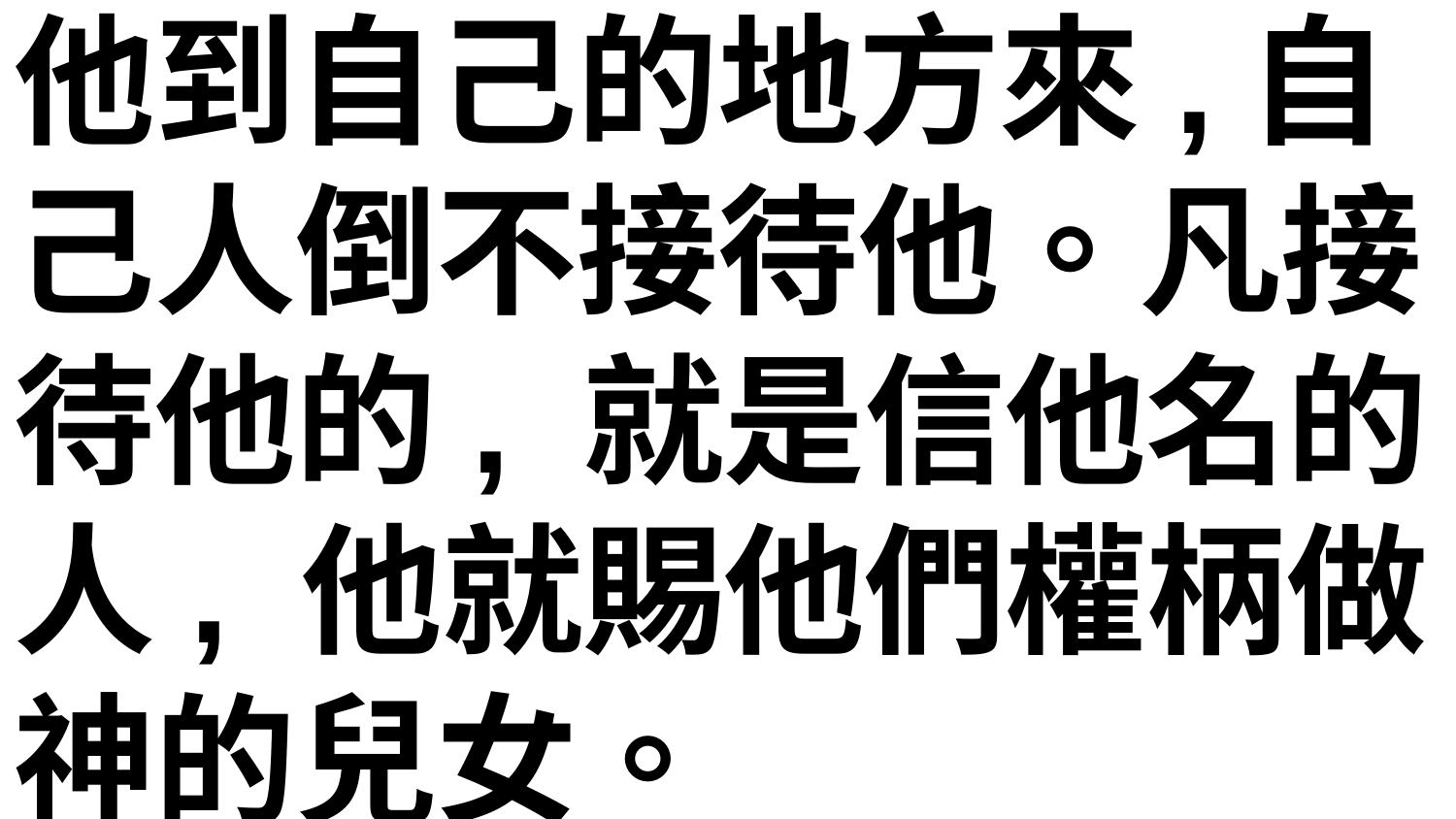

他到自己的地方來,自己人倒不接待他。凡接待他的, 就是信他名的人, 他就賜他們權柄做神的兒女。